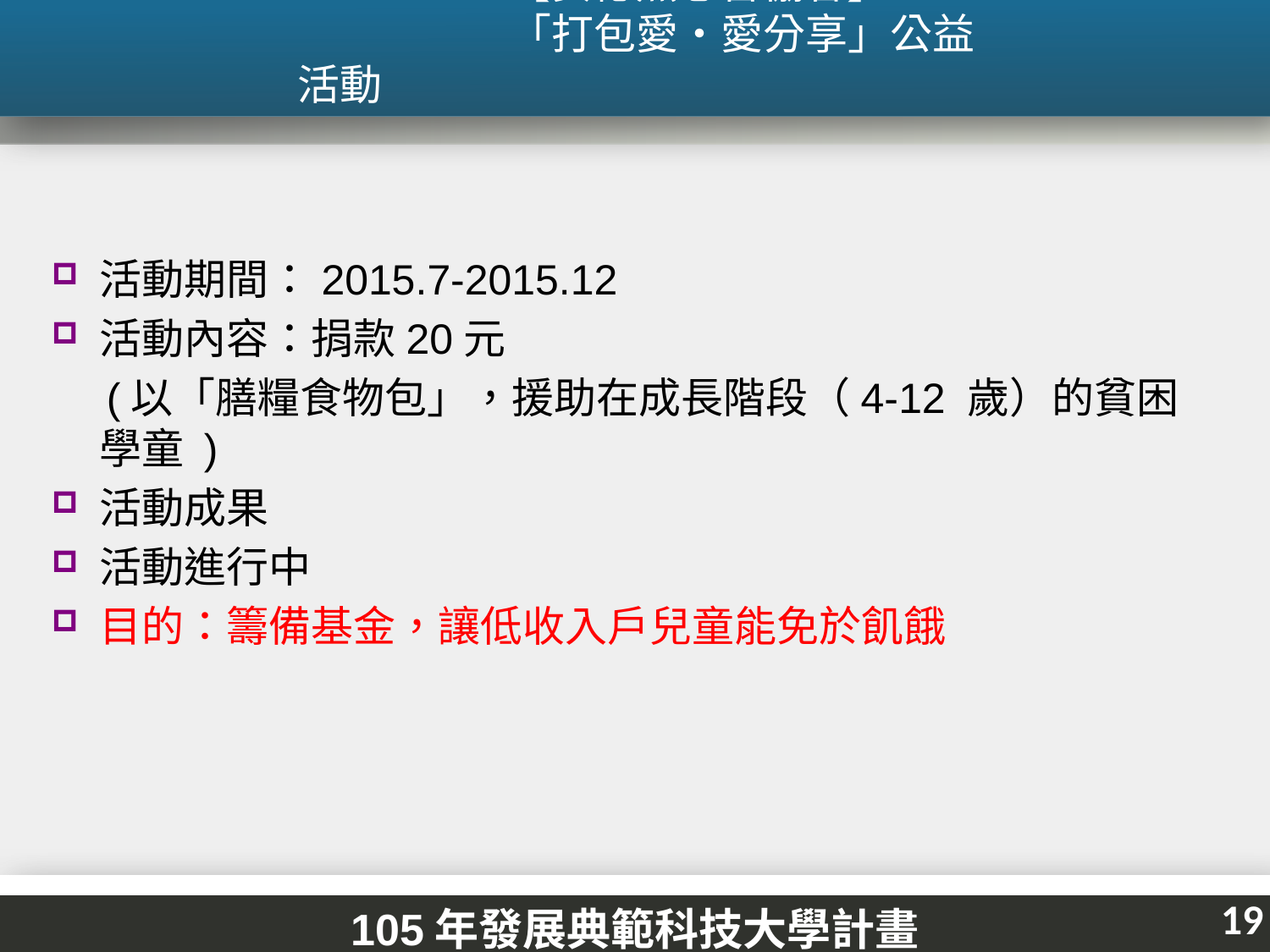

# 2015.7~12【安德烈慈善協會】~ 「打包愛‧愛分享」公益活動
活動期間：2015.7-2015.12
活動內容：捐款20元
(以「膳糧食物包」，援助在成長階段（4-12 歲）的貧困學童 )
活動成果
活動進行中
目的：籌備基金，讓低收入戶兒童能免於飢餓